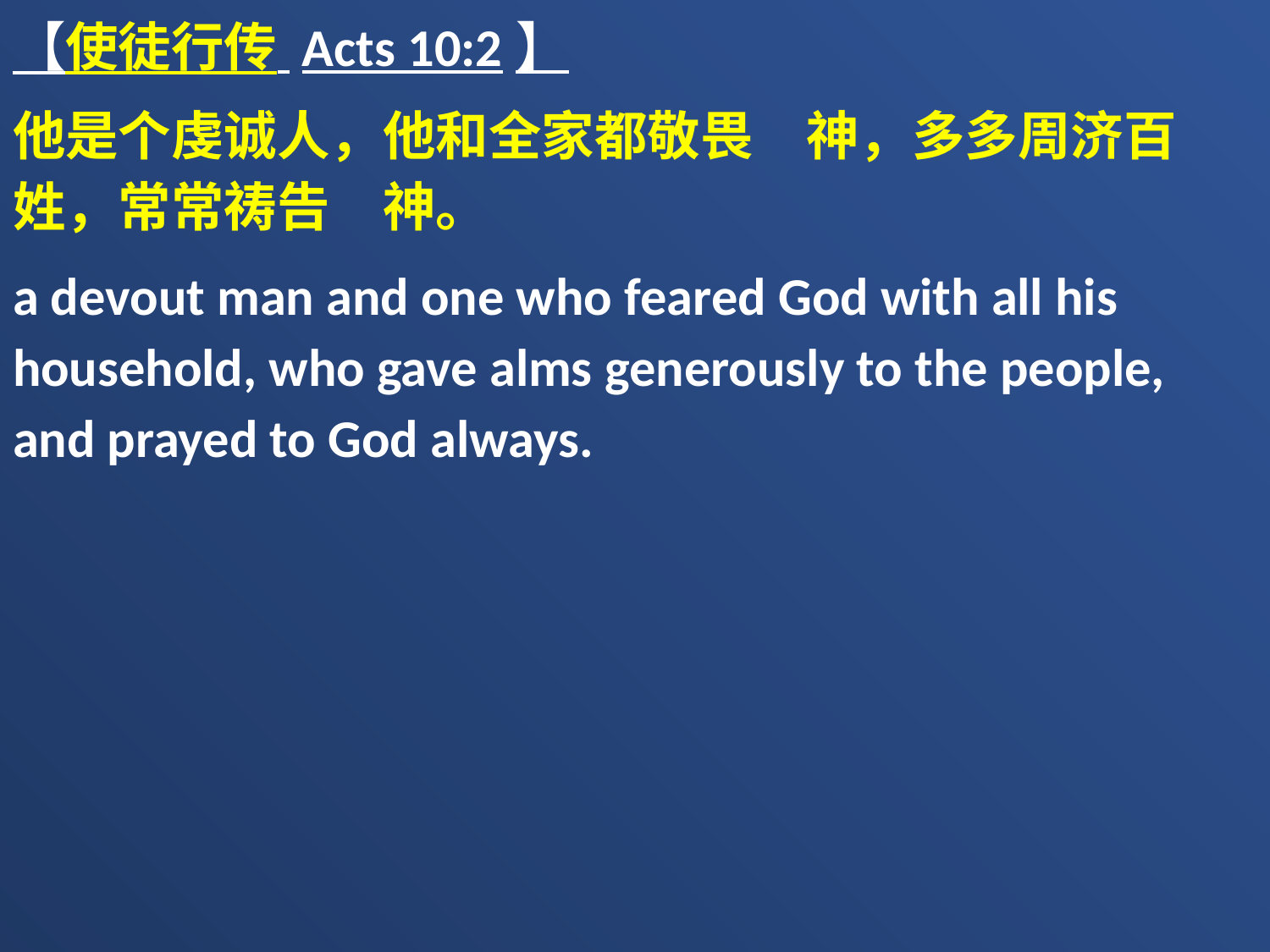

【使徒行传 Acts 10:2】
他是个虔诚人，他和全家都敬畏　神，多多周济百姓，常常祷告　神。
a devout man and one who feared God with all his household, who gave alms generously to the people, and prayed to God always.